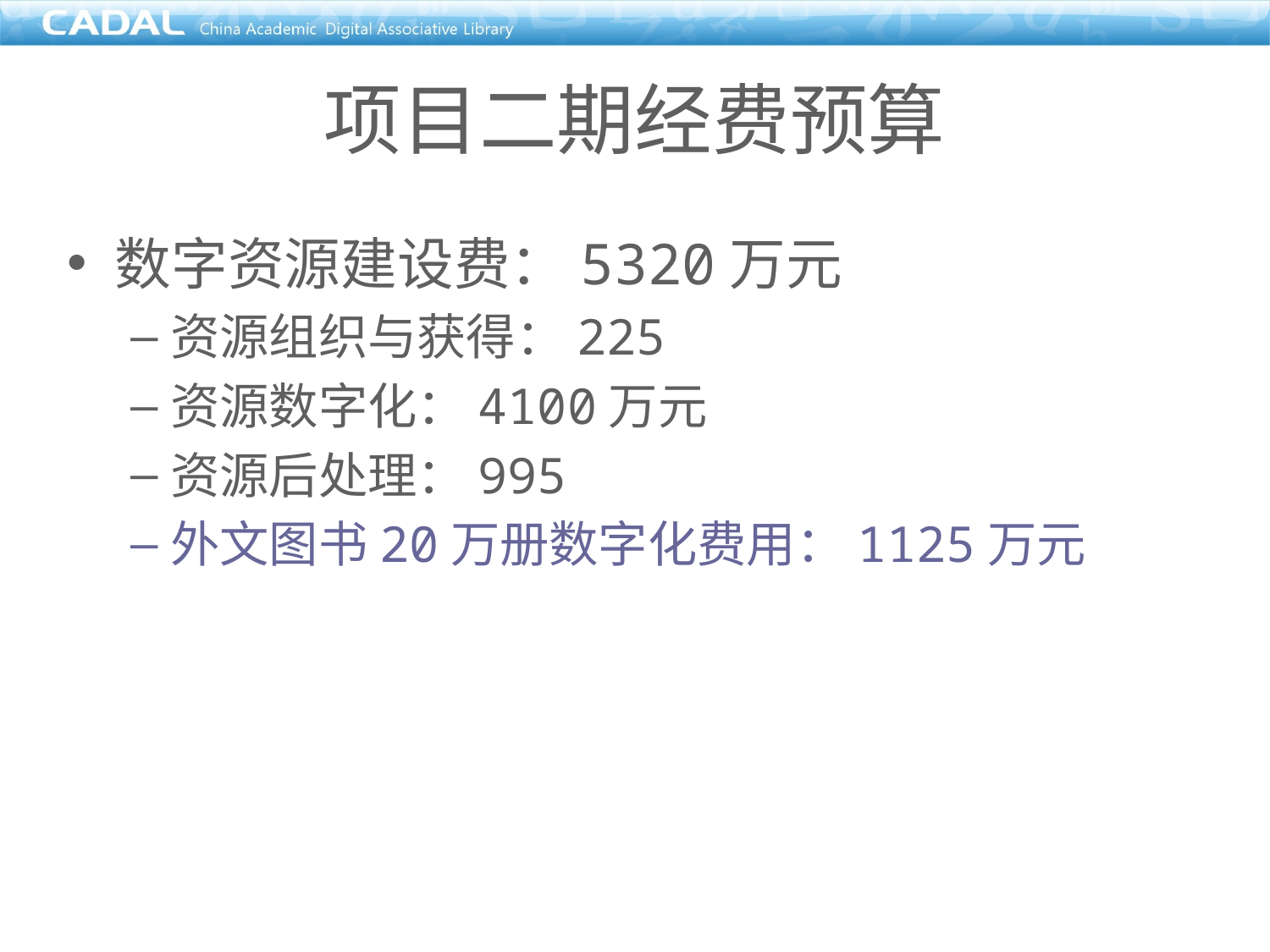

项目二期经费预算
数字资源建设费：5320万元
资源组织与获得：225
资源数字化：4100万元
资源后处理：995
外文图书20万册数字化费用：1125万元